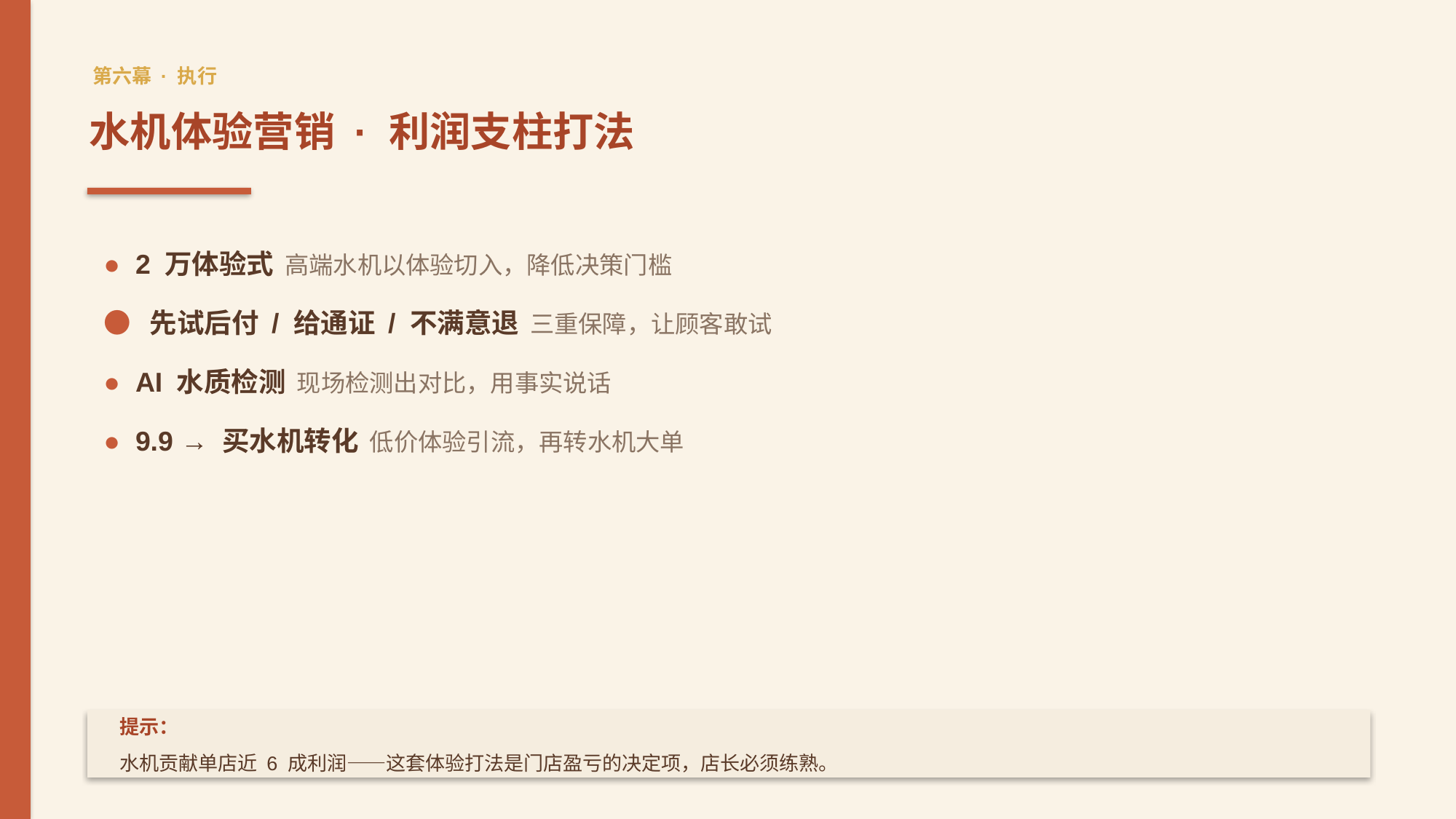

第六幕 · 执行
水机体验营销 · 利润支柱打法

●  2 万体验式  高端水机以体验切入，降低决策门槛
●  先试后付 / 给通证 / 不满意退  三重保障，让顾客敢试
●  AI 水质检测  现场检测出对比，用事实说话
●  9.9 → 买水机转化  低价体验引流，再转水机大单

提示：
水机贡献单店近 6 成利润——这套体验打法是门店盈亏的决定项，店长必须练熟。